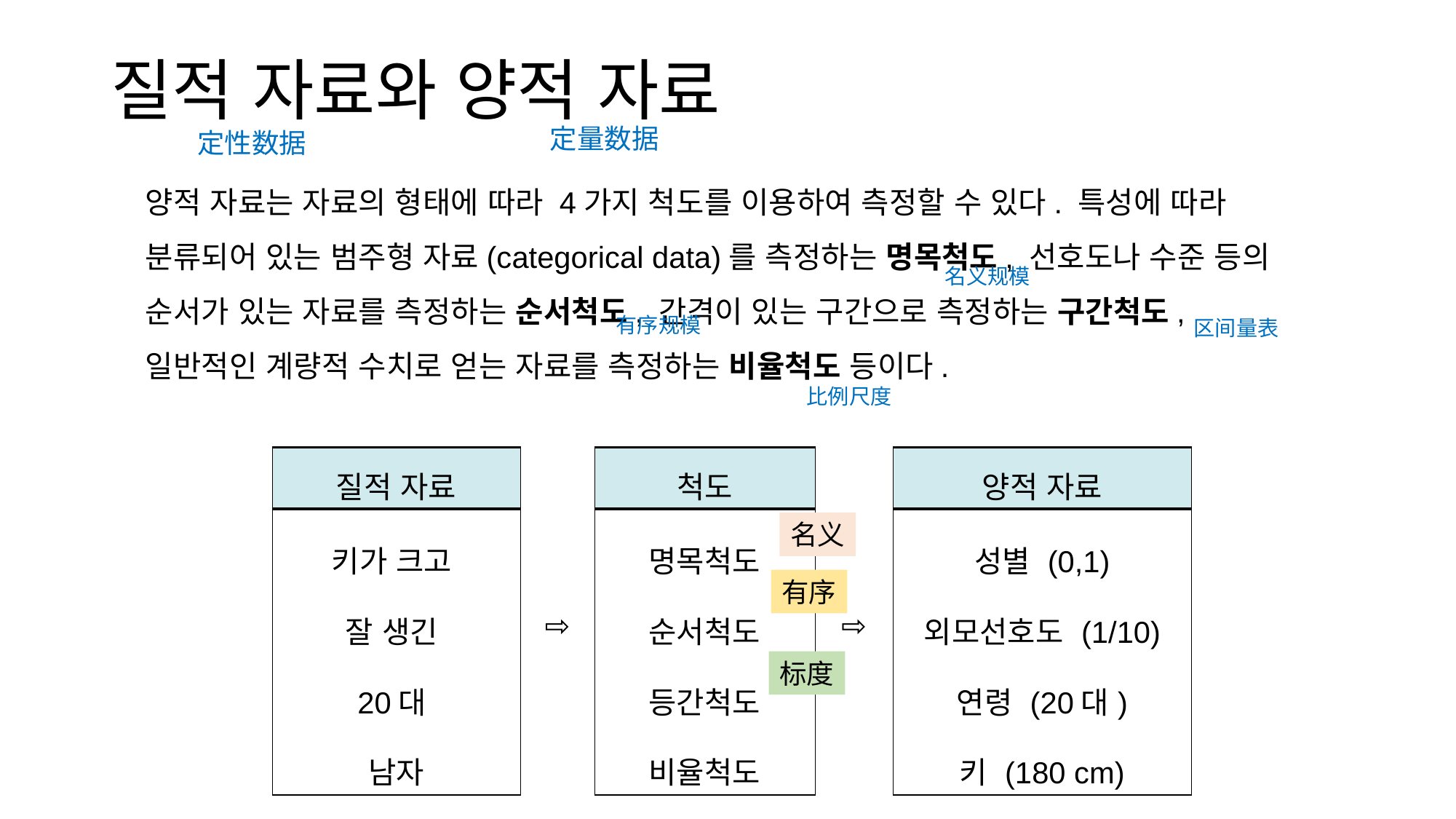

# 질적 자료와 양적 자료
定量数据
定性数据
양적 자료는 자료의 형태에 따라 4가지 척도를 이용하여 측정할 수 있다. 특성에 따라 분류되어 있는 범주형 자료(categorical data)를 측정하는 명목척도, 선호도나 수준 등의 순서가 있는 자료를 측정하는 순서척도, 간격이 있는 구간으로 측정하는 구간척도, 일반적인 계량적 수치로 얻는 자료를 측정하는 비율척도 등이다.
名义规模
有序规模

区间量表
比例尺度
| 질적 자료 | ⇨ | 척도 | ⇨ | 양적 자료 |
| --- | --- | --- | --- | --- |
| 키가 크고 잘 생긴 20대 남자 |  | 명목척도 순서척도 등간척도 비율척도 |  | 성별 (0,1) 외모선호도 (1/10) 연령 (20대) 키 (180 cm) |
名义
有序
标度